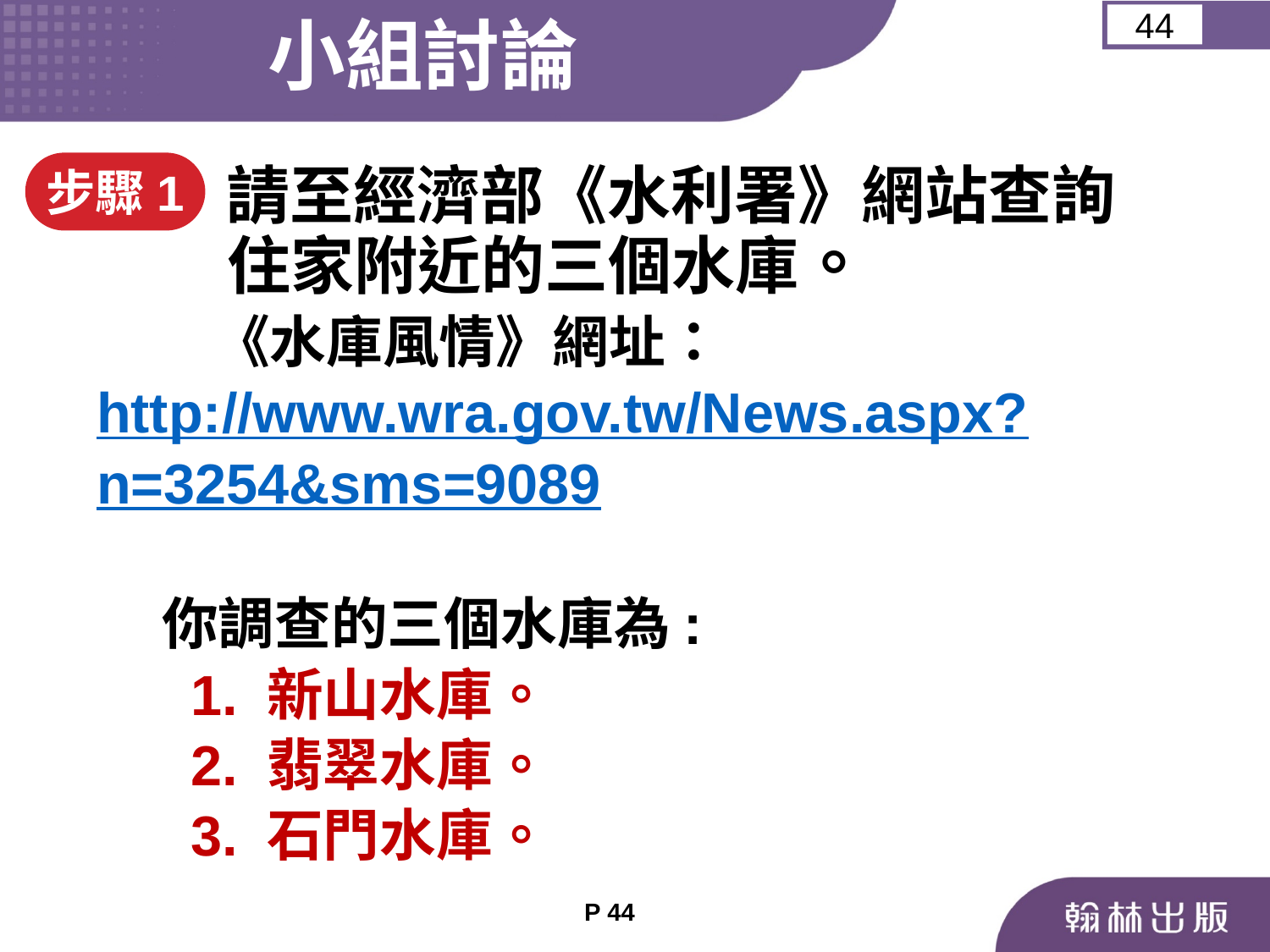

小組討論

44
步驟1
       請至經濟部《水利署》網站查詢
        住家附近的三個水庫。
        《水庫風情》網址：
http://www.wra.gov.tw/News.aspx?
n=3254&sms=9089

    你調查的三個水庫為:
      1. 新山水庫。
      2. 翡翠水庫。
      3. 石門水庫。

P 44